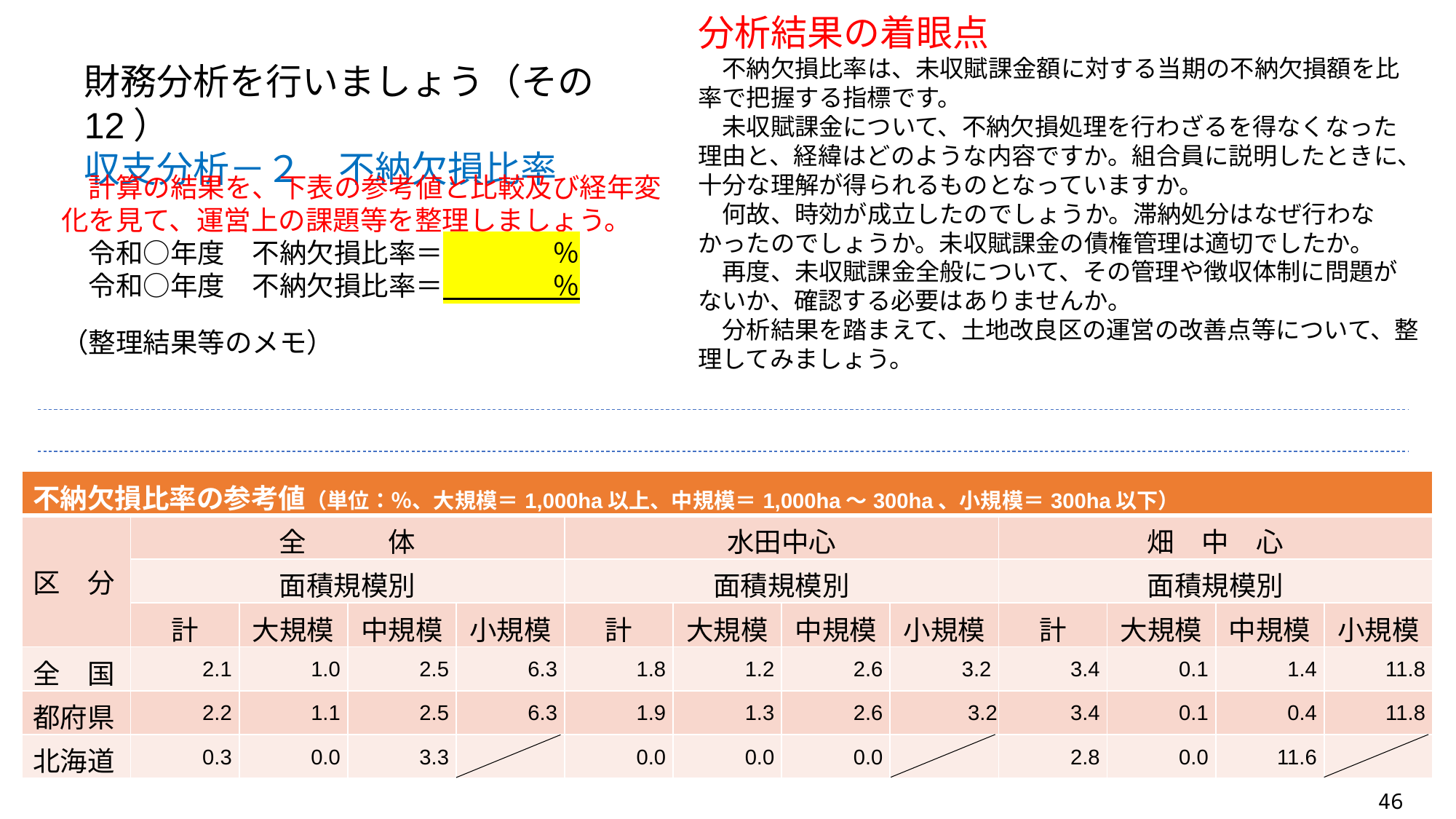

分析結果の着眼点
　不納欠損比率は、未収賦課金額に対する当期の不納欠損額を比率で把握する指標です。
　未収賦課金について、不納欠損処理を行わざるを得なくなった理由と、経緯はどのような内容ですか。組合員に説明したときに、十分な理解が得られるものとなっていますか。
　何故、時効が成立したのでしょうか。滞納処分はなぜ行わなかったのでしょうか。未収賦課金の債権管理は適切でしたか。
　再度、未収賦課金全般について、その管理や徴収体制に問題がないか、確認する必要はありませんか。
　分析結果を踏まえて、土地改良区の運営の改善点等について、整理してみましょう。
財務分析を行いましょう（その12）
収支分析－２　不納欠損比率
　計算の結果を、下表の参考値と比較及び経年変化を見て、運営上の課題等を整理しましょう。
　令和○年度　不納欠損比率＝　　　　％
　令和○年度　不納欠損比率＝　　　　％
（整理結果等のメモ）
| 不納欠損比率の参考値（単位：％、大規模＝1,000ha以上、中規模＝1,000ha～300ha、小規模＝300ha以下） |  |  |  |  |  |  |  |  |  |  |  |  |
| --- | --- | --- | --- | --- | --- | --- | --- | --- | --- | --- | --- | --- |
| 区　分 | 全　　　体 |  |  |  | 水田中心 |  |  |  | 畑　中　心 |  |  |  |
|  | 面積規模別 |  |  |  | 面積規模別 |  |  |  | 面積規模別 |  |  |  |
|  | 計 | 大規模 | 中規模 | 小規模 | 計 | 大規模 | 中規模 | 小規模 | 計 | 大規模 | 中規模 | 小規模 |
| 全　国 | 2.1 | 1.0 | 2.5 | 6.3 | 1.8 | 1.2 | 2.6 | 3.2 | 3.4 | 0.1 | 1.4 | 11.8 |
| 都府県 | 2.2 | 1.1 | 2.5 | 6.3 | 1.9 | 1.3 | 2.6 | 3.2 | 3.4 | 0.1 | 0.4 | 11.8 |
| 北海道 | 0.3 | 0.0 | 3.3 |  | 0.0 | 0.0 | 0.0 |  | 2.8 | 0.0 | 11.6 |  |
46